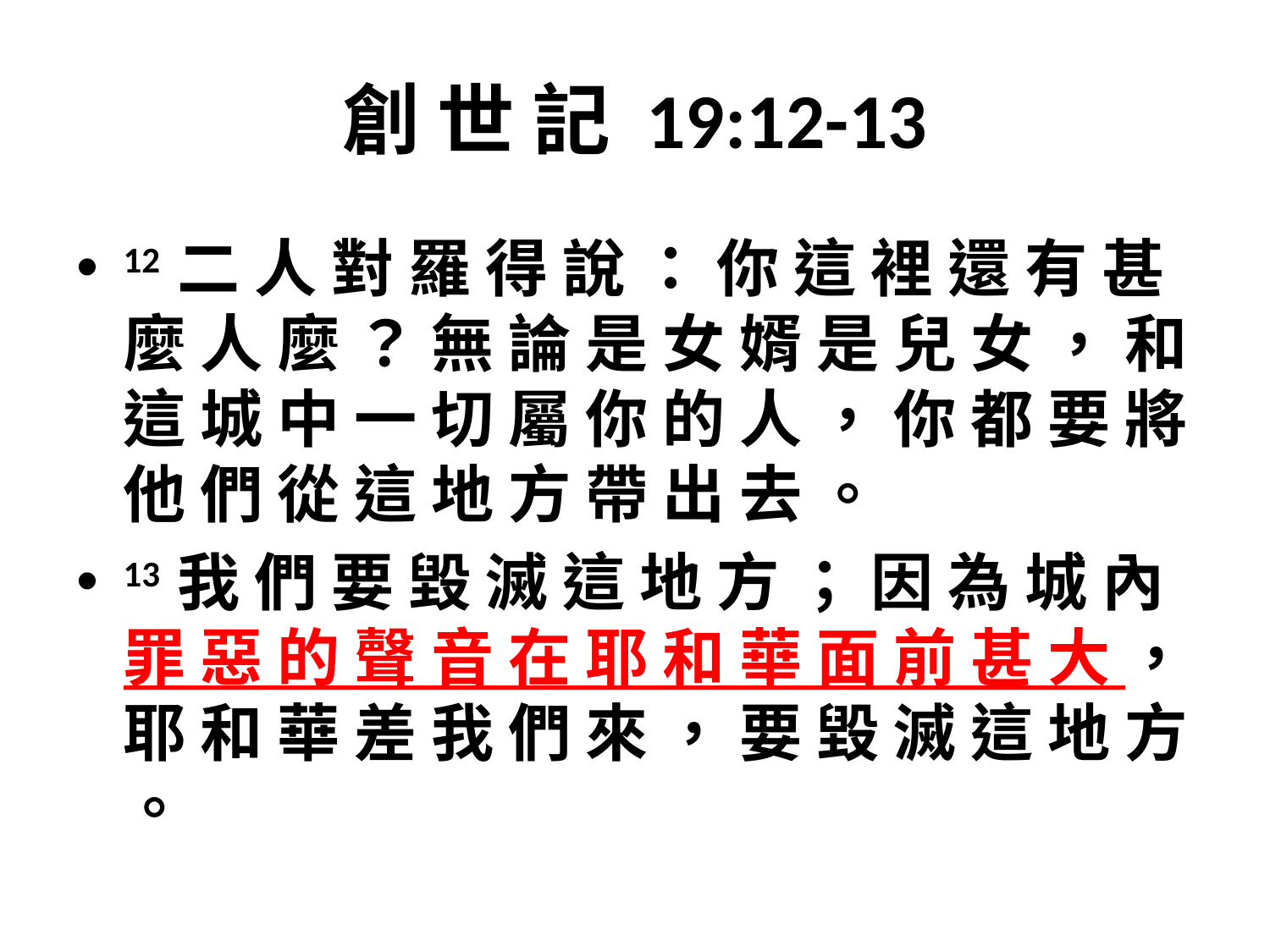

# 創 世 記 19:12-13
12 二 人 對 羅 得 說 ： 你 這 裡 還 有 甚 麼 人 麼 ？ 無 論 是 女 婿 是 兒 女 ， 和 這 城 中 一 切 屬 你 的 人 ， 你 都 要 將 他 們 從 這 地 方 帶 出 去 。
13 我 們 要 毀 滅 這 地 方 ； 因 為 城 內 罪 惡 的 聲 音 在 耶 和 華 面 前 甚 大 ， 耶 和 華 差 我 們 來 ， 要 毀 滅 這 地 方 。